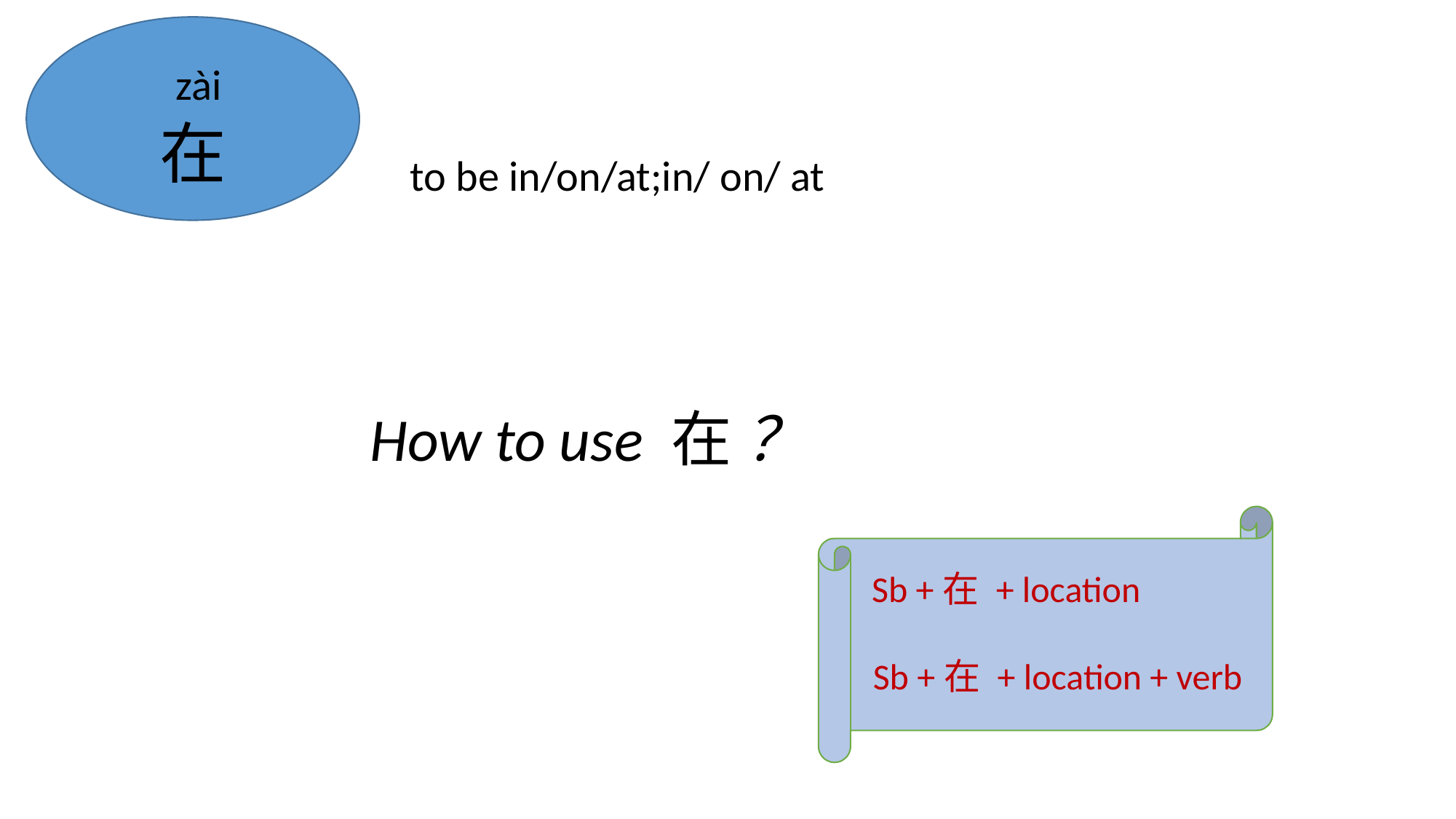

zài
在
to be in/on/at;in/ on/ at
How to use 在 ？

Sb +在 + location
Sb +在 + location + verb